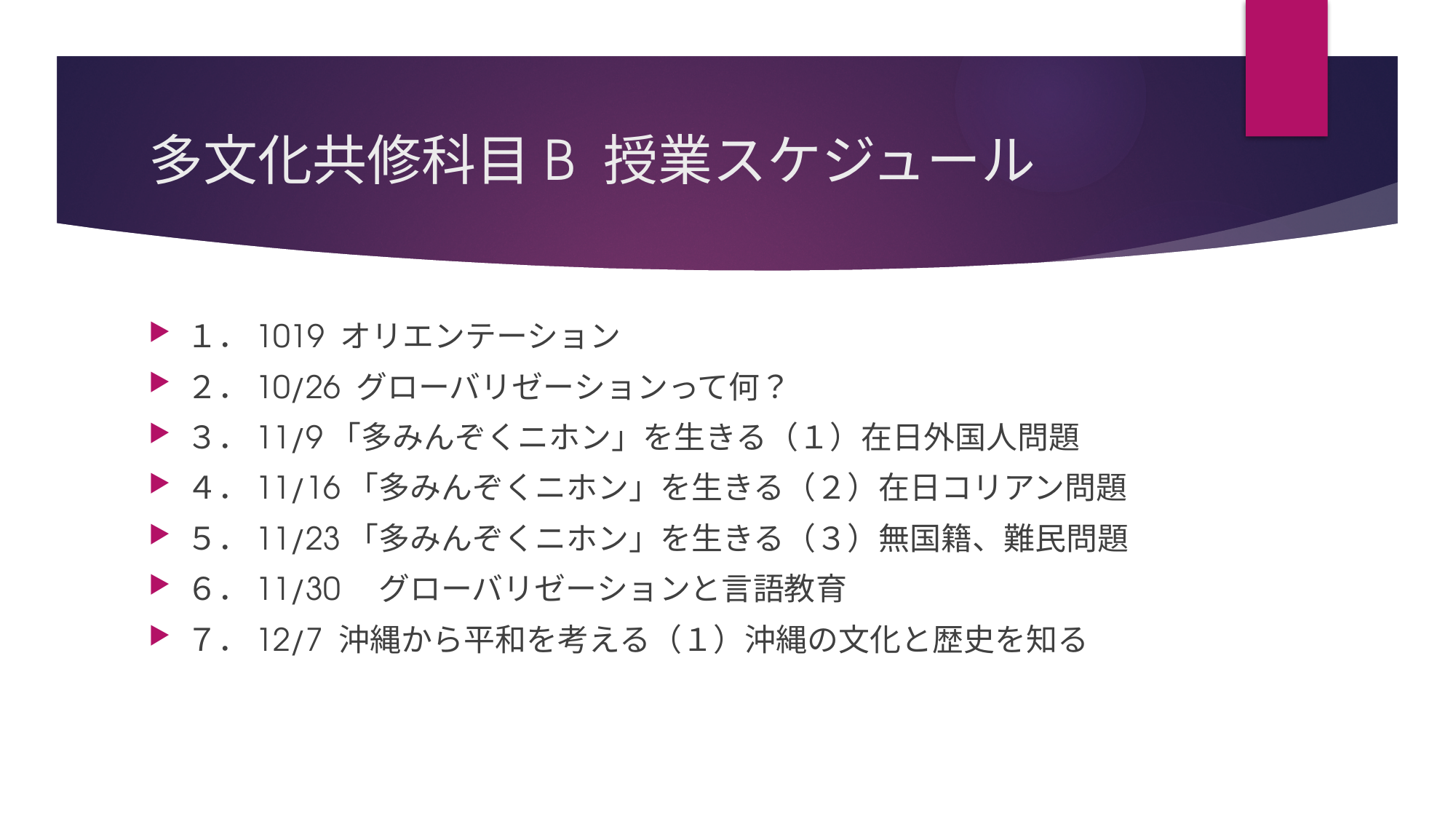

# 多文化共修科目B 授業スケジュール
１．1019 オリエンテーション
２．10/26 グローバリゼーションって何？
３．11/9「多みんぞくニホン」を生きる（１）在日外国人問題
４．11/16「多みんぞくニホン」を生きる（２）在日コリアン問題
５．11/23「多みんぞくニホン」を生きる（３）無国籍、難民問題
６．11/30　グローバリゼーションと言語教育
７．12/7 沖縄から平和を考える（１）沖縄の文化と歴史を知る